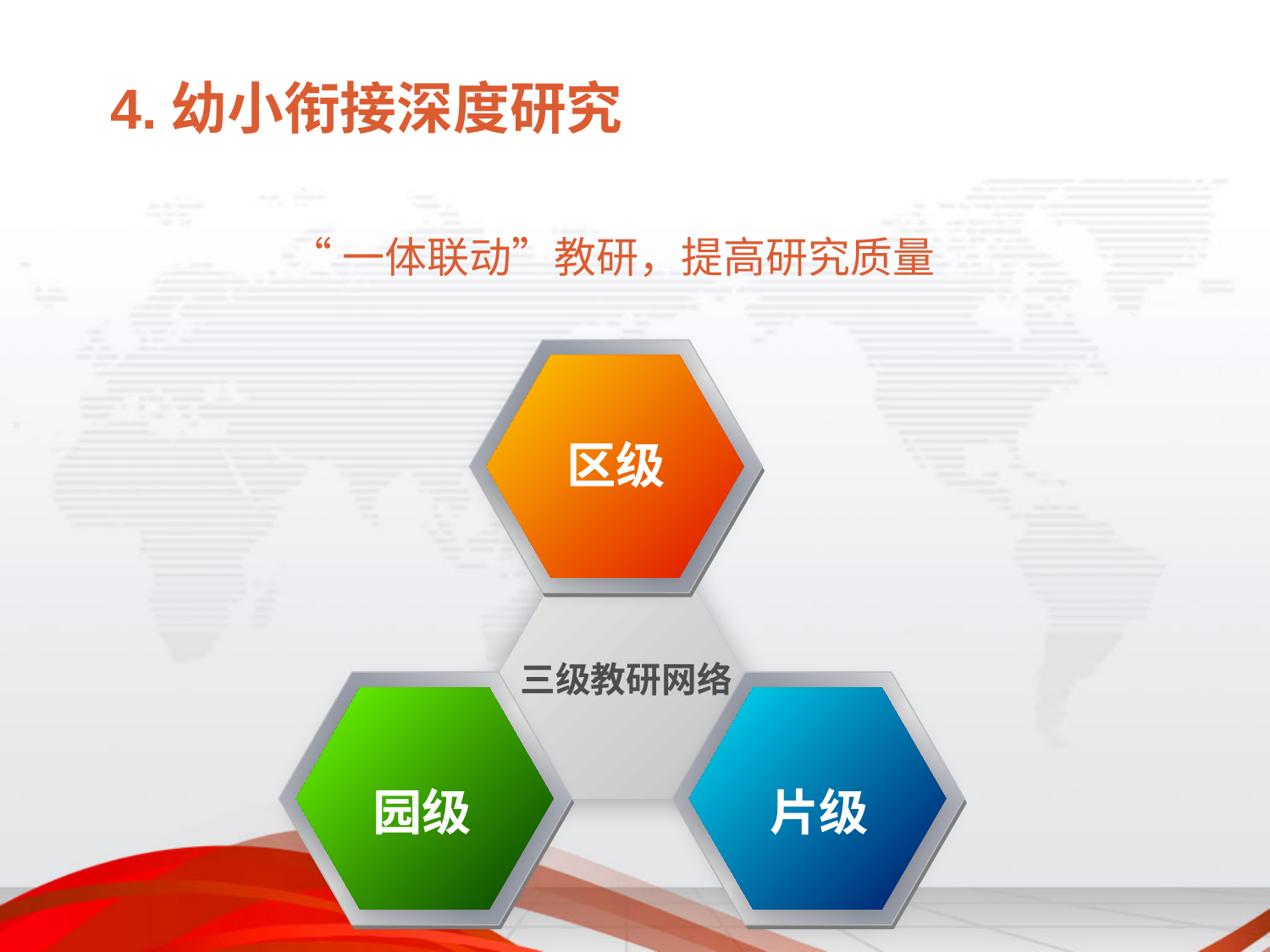

# 4.幼小衔接深度研究
“一体联动”教研，提高研究质量

区级

三级教研网络

园级
片级